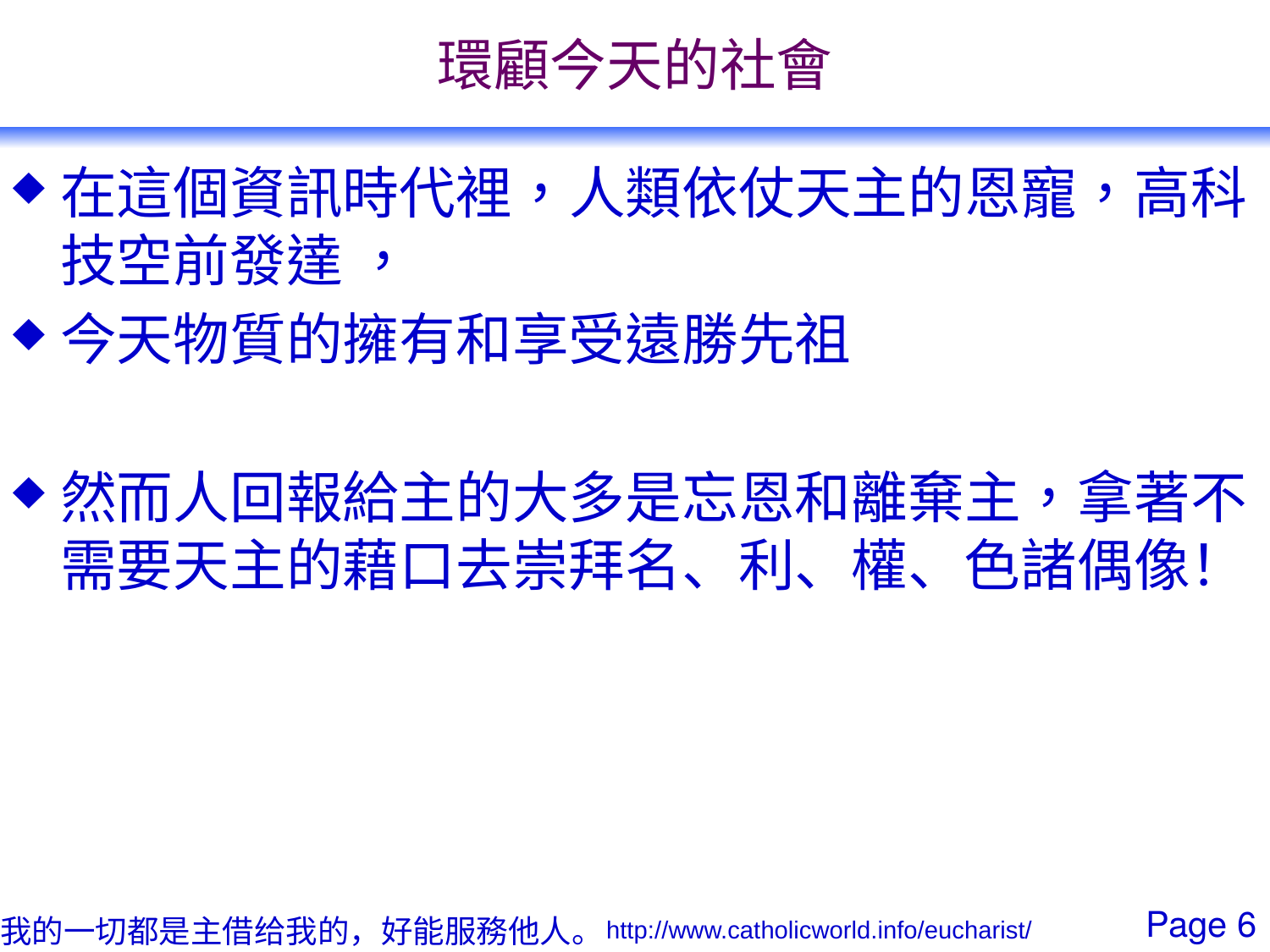

# 環顧今天的社會
在這個資訊時代裡，人類依仗天主的恩寵，高科技空前發達 ，
今天物質的擁有和享受遠勝先祖

然而人回報給主的大多是忘恩和離棄主，拿著不需要天主的藉口去崇拜名、利、權、色諸偶像！